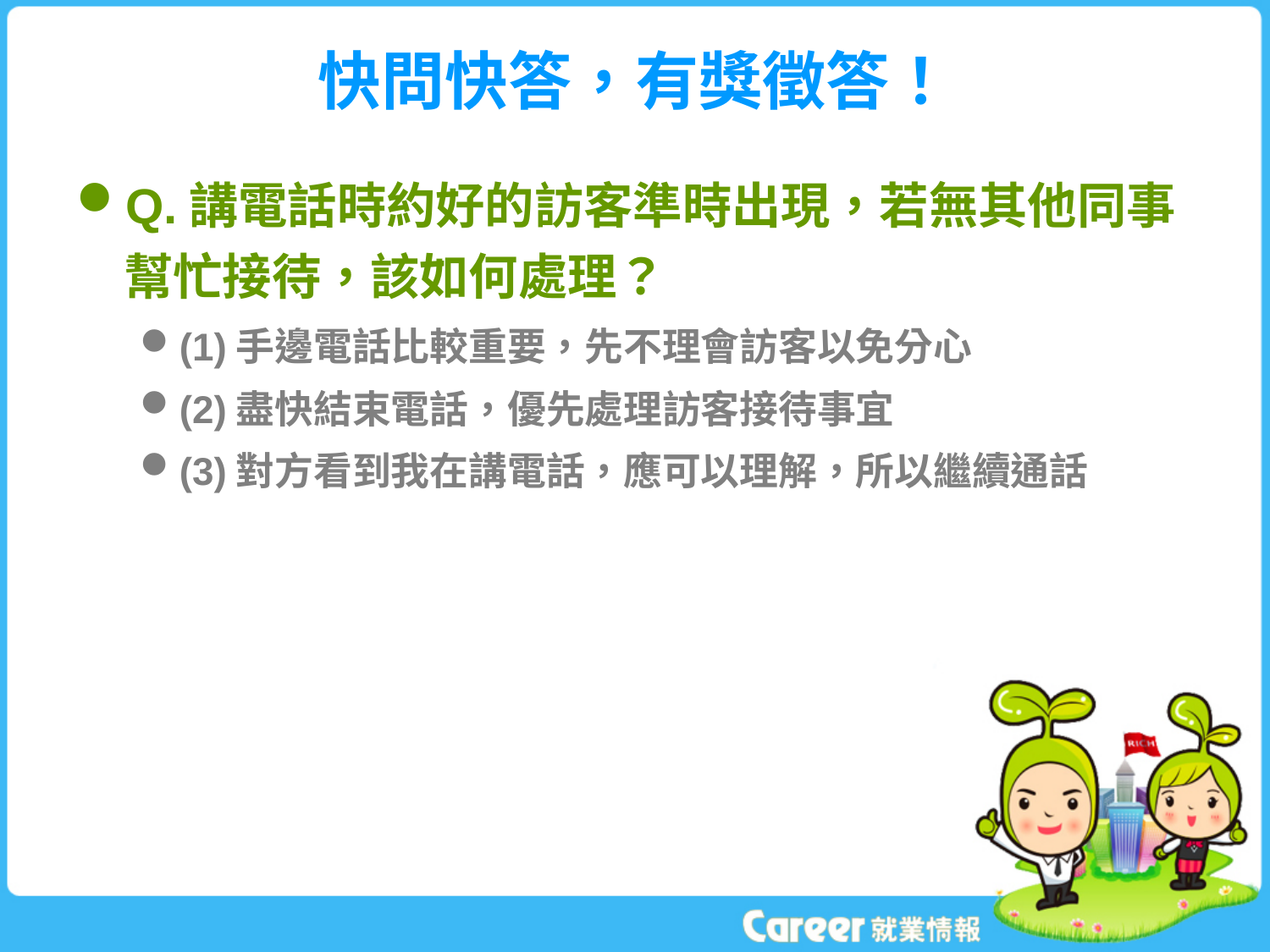

# 快問快答，有獎徵答！
Q.講電話時約好的訪客準時出現，若無其他同事幫忙接待，該如何處理？
(1)手邊電話比較重要，先不理會訪客以免分心
(2)盡快結束電話，優先處理訪客接待事宜
(3)對方看到我在講電話，應可以理解，所以繼續通話